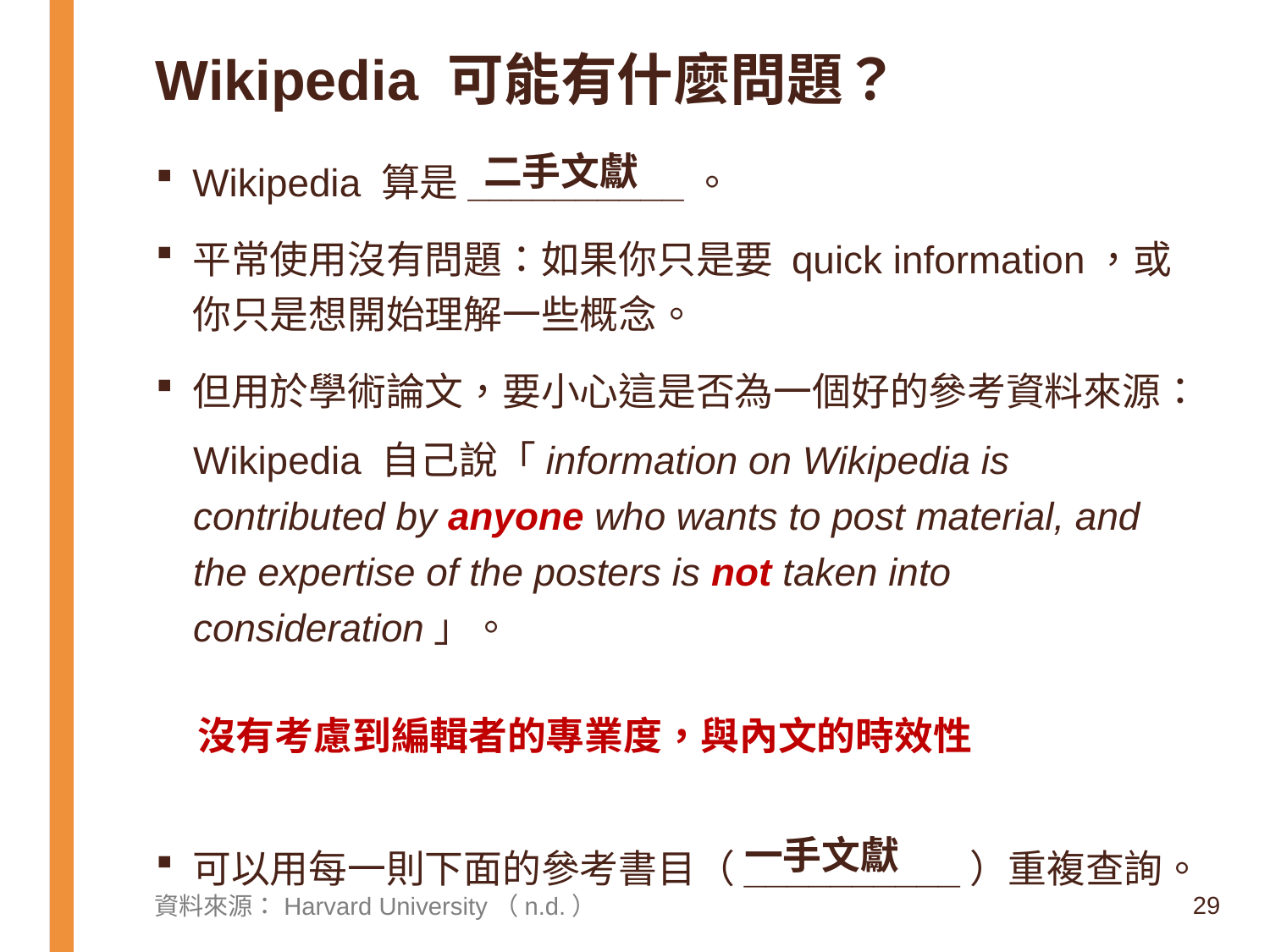

# Wikipedia 可能有什麼問題？
二手文獻
Wikipedia 算是__________。
平常使用沒有問題：如果你只是要 quick information，或你只是想開始理解一些概念。
但用於學術論文，要小心這是否為一個好的參考資料來源：
Wikipedia 自己說「information on Wikipedia is contributed by anyone who wants to post material, and the expertise of the posters is not taken into consideration」。

可以用每一則下面的參考書目（__________）重複查詢。
沒有考慮到編輯者的專業度，與內文的時效性
一手文獻
29
資料來源：Harvard University（n.d.）